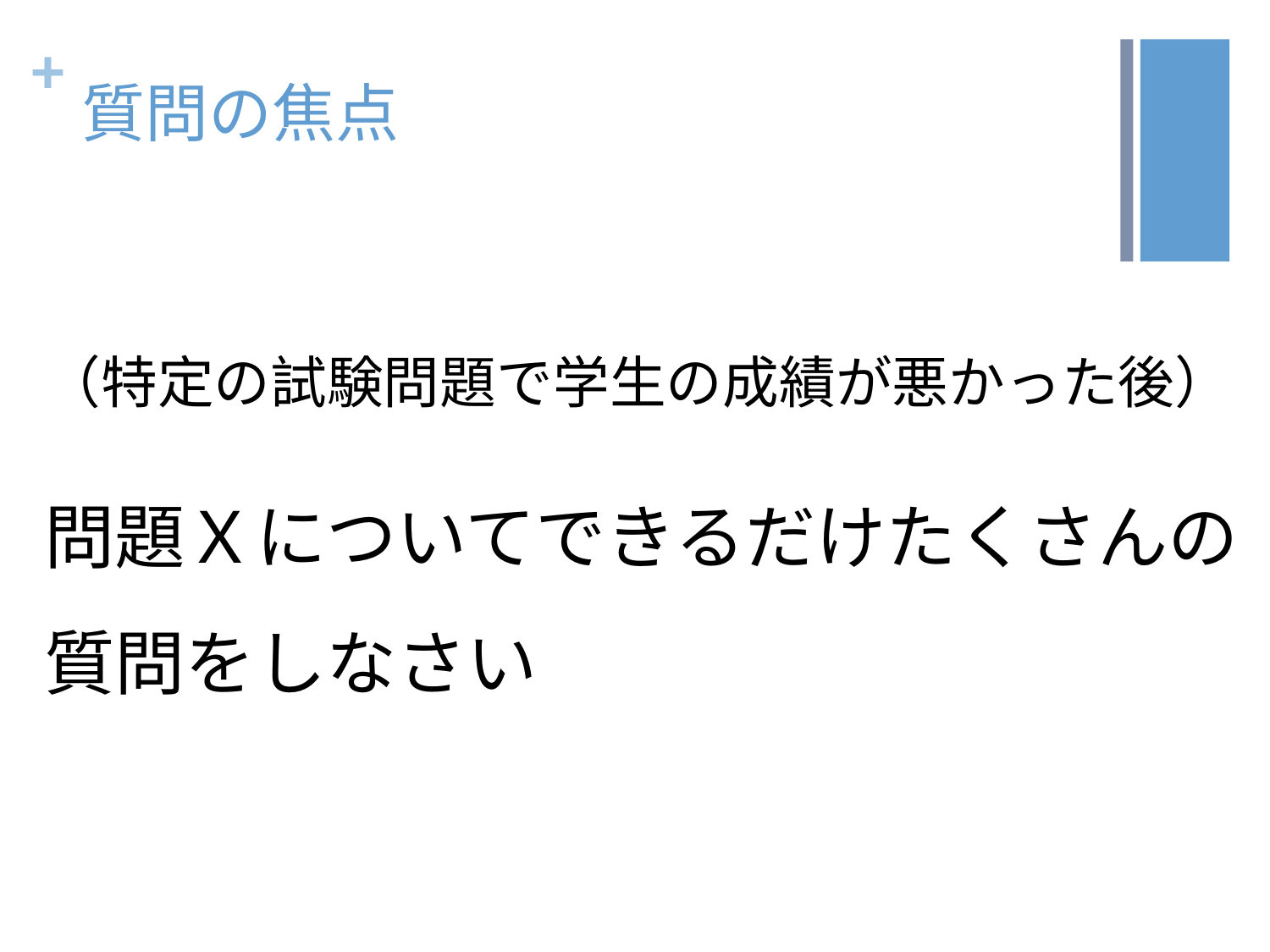

# 質問の焦点
（特定の試験問題で学生の成績が悪かった後）
問題Ｘについてできるだけたくさんの質問をしなさい